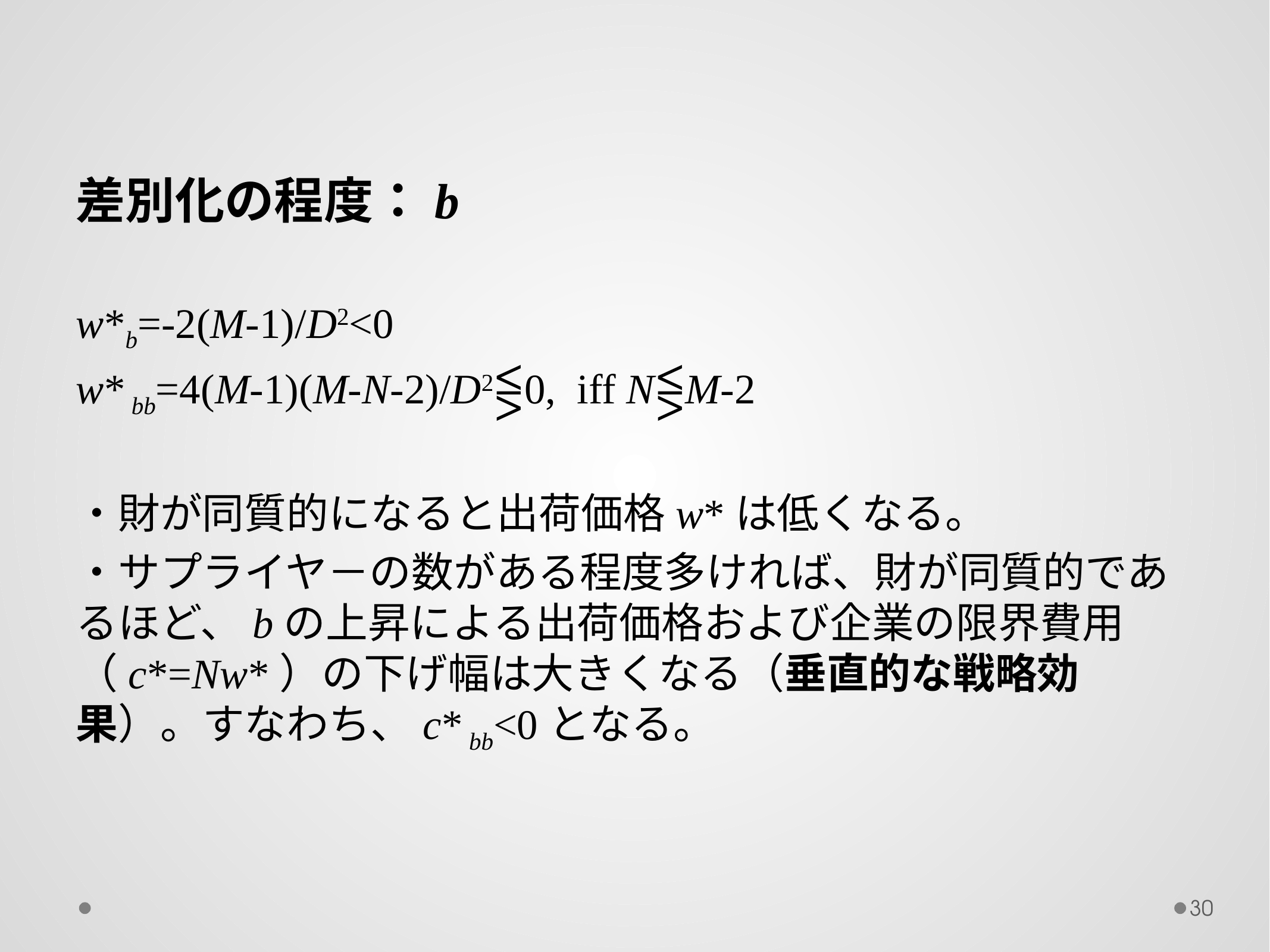

差別化の程度：b

w*b=-2(M-1)/D2<0
w* bb=4(M-1)(M-N-2)/D2⋚0,  iff N⋚M-2

・財が同質的になると出荷価格w*は低くなる。
・サプライヤ－の数がある程度多ければ、財が同質的であるほど、bの上昇による出荷価格および企業の限界費用（c*=Nw*）の下げ幅は大きくなる（垂直的な戦略効果）。すなわち、c* bb<0となる。

30